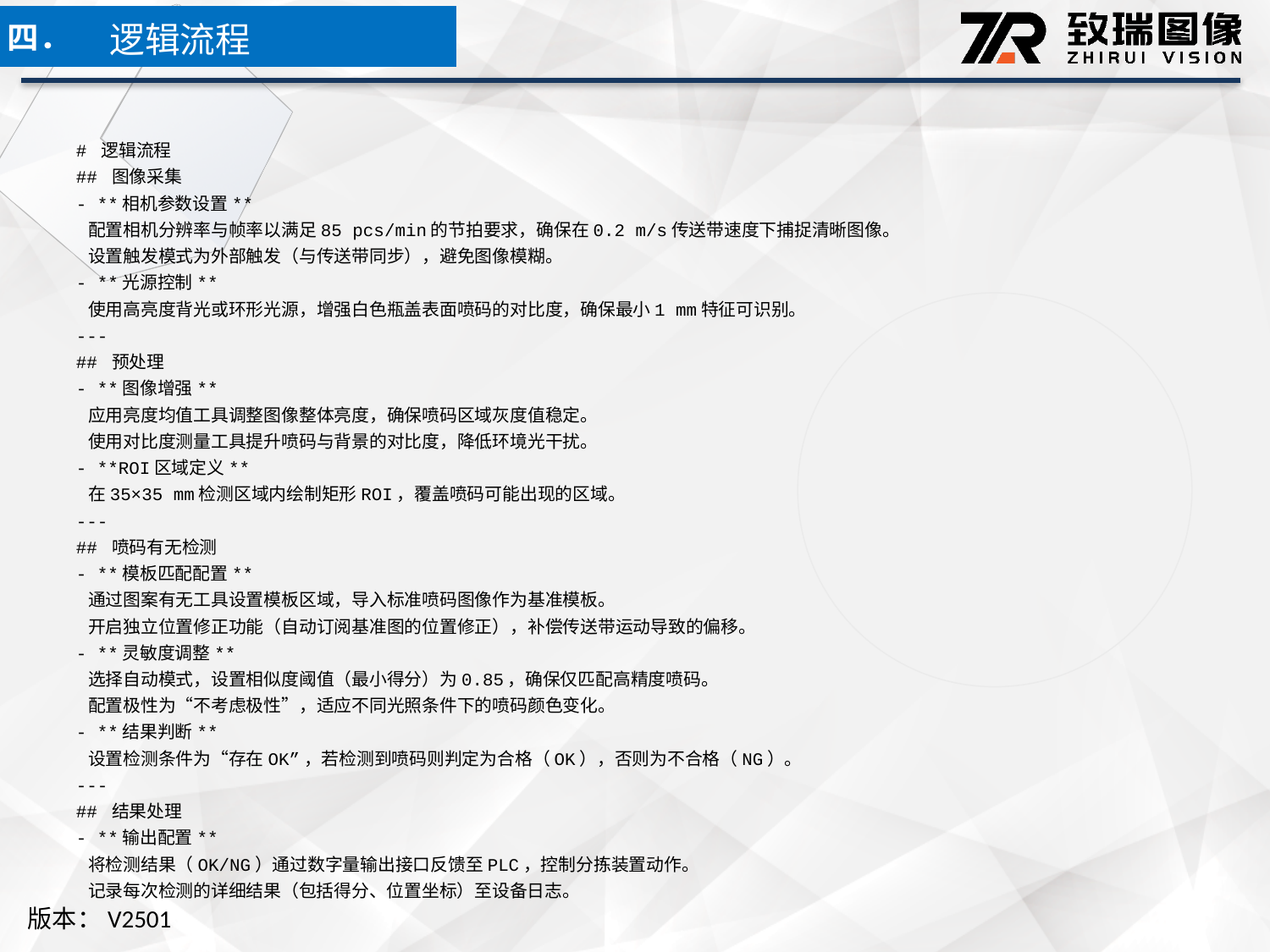

逻辑流程
四．

# 逻辑流程
## 图像采集
- **相机参数设置**
  配置相机分辨率与帧率以满足85 pcs/min的节拍要求，确保在0.2 m/s传送带速度下捕捉清晰图像。
  设置触发模式为外部触发（与传送带同步），避免图像模糊。
- **光源控制**
  使用高亮度背光或环形光源，增强白色瓶盖表面喷码的对比度，确保最小1 mm特征可识别。
---
## 预处理
- **图像增强**
  应用亮度均值工具调整图像整体亮度，确保喷码区域灰度值稳定。
  使用对比度测量工具提升喷码与背景的对比度，降低环境光干扰。
- **ROI区域定义**
  在35×35 mm检测区域内绘制矩形ROI，覆盖喷码可能出现的区域。
---
## 喷码有无检测
- **模板匹配配置**
  通过图案有无工具设置模板区域，导入标准喷码图像作为基准模板。
  开启独立位置修正功能（自动订阅基准图的位置修正），补偿传送带运动导致的偏移。
- **灵敏度调整**
  选择自动模式，设置相似度阈值（最小得分）为0.85，确保仅匹配高精度喷码。
  配置极性为“不考虑极性”，适应不同光照条件下的喷码颜色变化。
- **结果判断**
  设置检测条件为“存在OK”，若检测到喷码则判定为合格（OK），否则为不合格（NG）。
---
## 结果处理
- **输出配置**
  将检测结果（OK/NG）通过数字量输出接口反馈至PLC，控制分拣装置动作。
  记录每次检测的详细结果（包括得分、位置坐标）至设备日志。